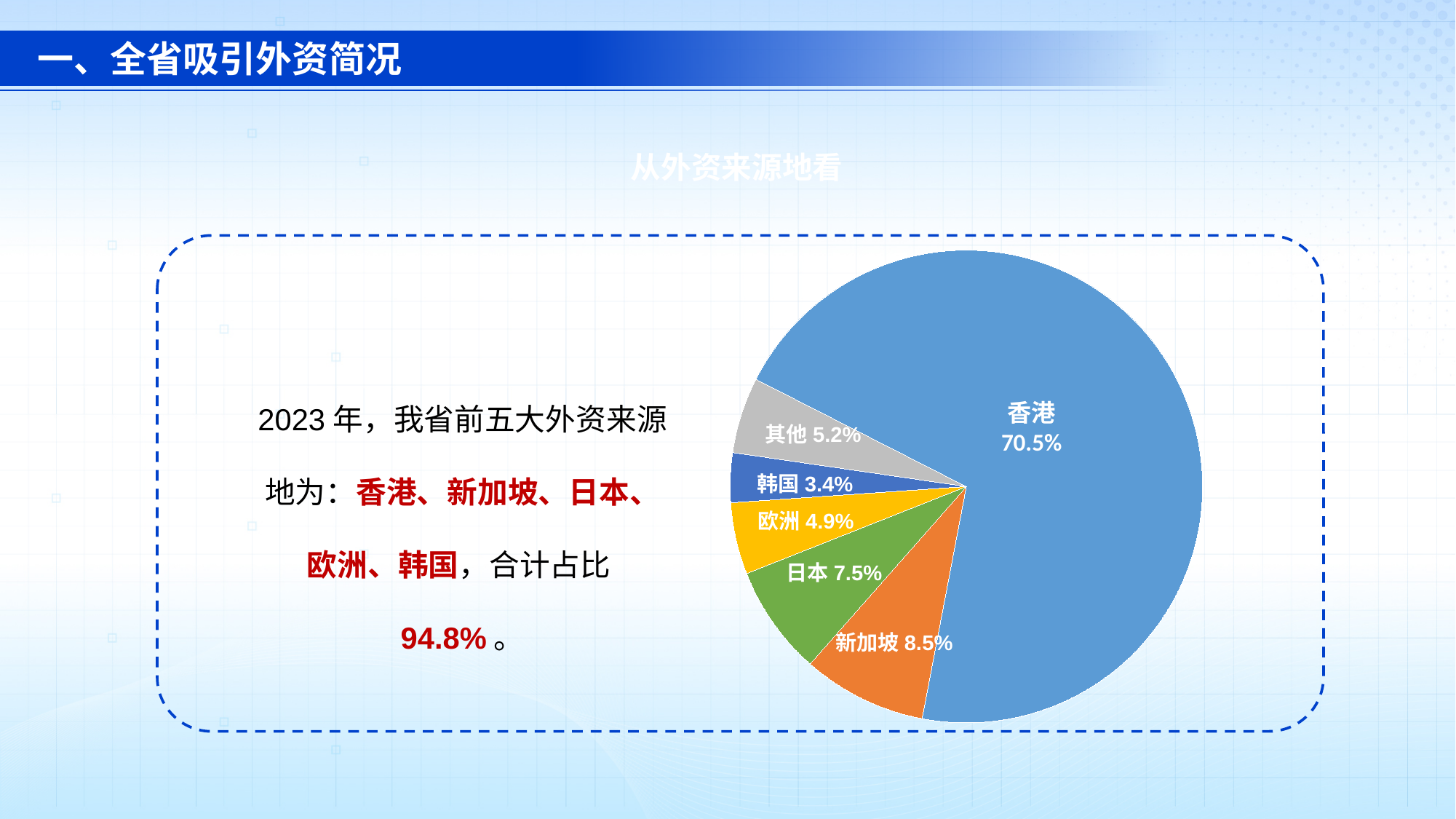

一、全省吸引外资简况

从外资来源地看

### Chart

| Category | 十二五初 |
|---|---|
|  | 70.5 |
|  | 8.5 |
2023年，我省前五大外资来源地为：香港、新加坡、日本、欧洲、韩国，合计占比94.8%。
香港
70.5%
其他5.2%
韩国3.4%
欧洲4.9%
日本7.5%
新加坡8.5%